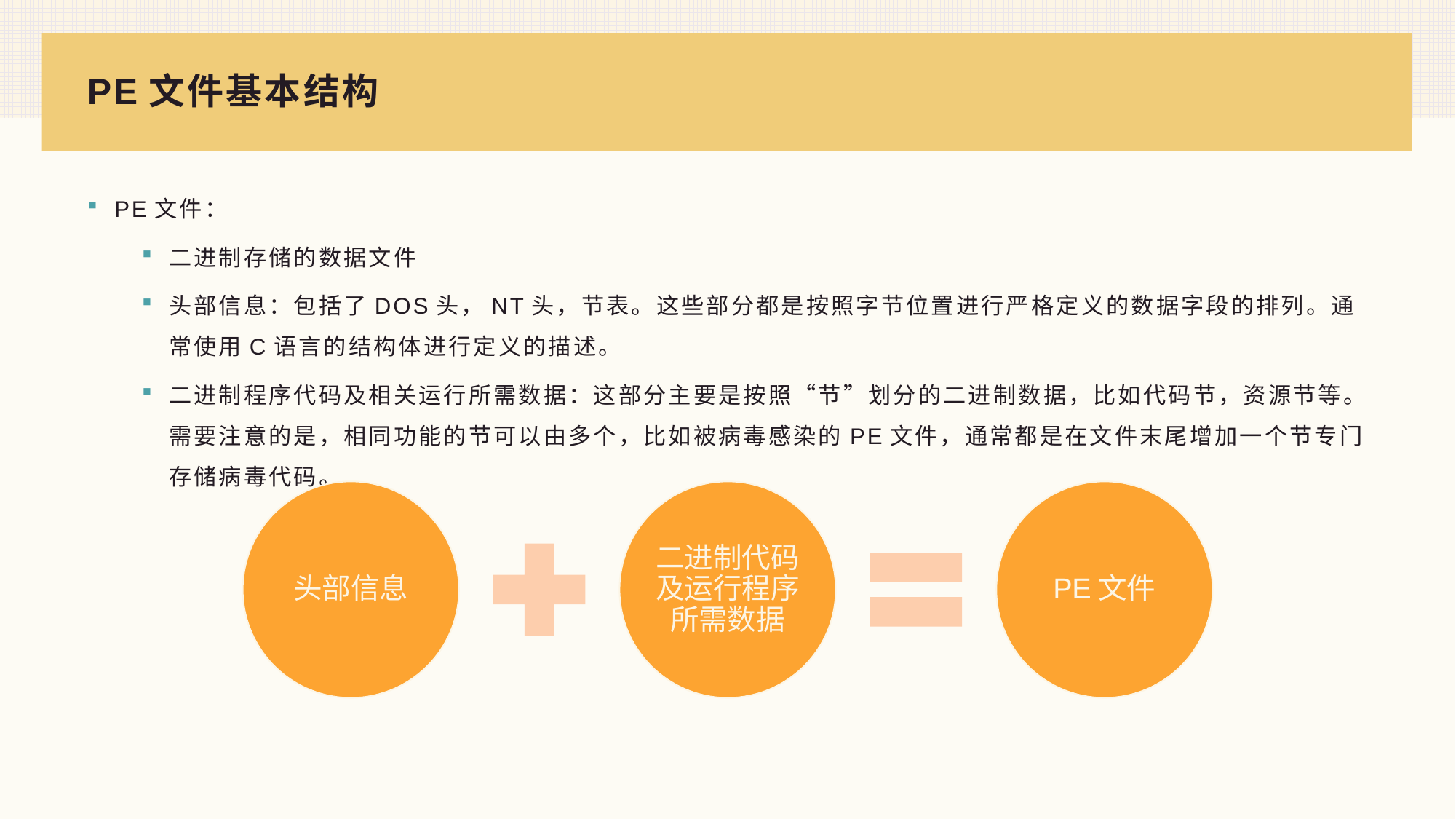

# PE文件基本结构
PE文件：
二进制存储的数据文件
头部信息：包括了DOS头，NT头，节表。这些部分都是按照字节位置进行严格定义的数据字段的排列。通常使用C语言的结构体进行定义的描述。
二进制程序代码及相关运行所需数据：这部分主要是按照“节”划分的二进制数据，比如代码节，资源节等。需要注意的是，相同功能的节可以由多个，比如被病毒感染的PE文件，通常都是在文件末尾增加一个节专门存储病毒代码。
头部信息

二进制代码及运行程序所需数据

PE文件